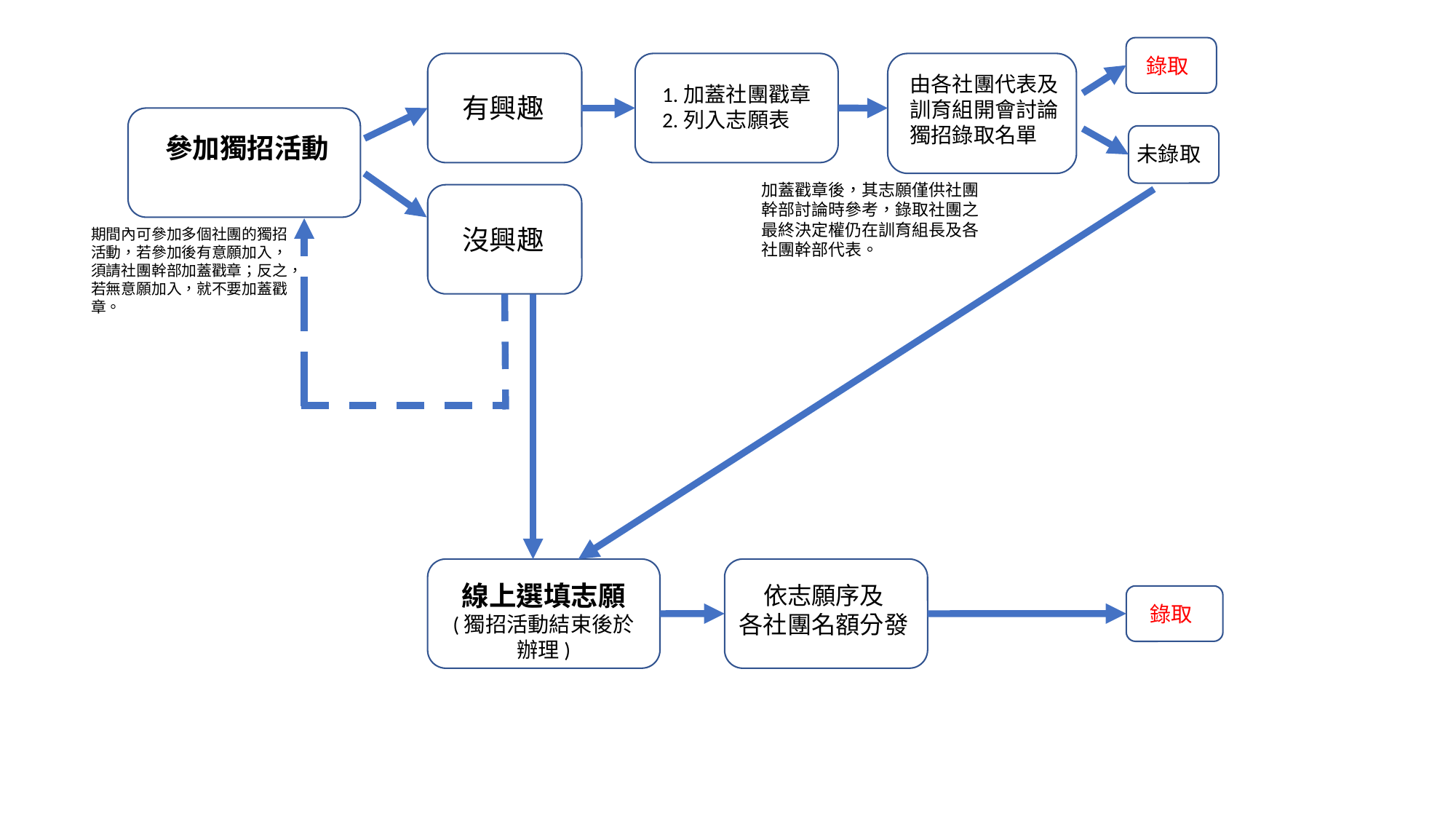

錄取

由各社團代表及訓育組開會討論獨招錄取名單
1.加蓋社團戳章
2.列入志願表
有興趣

參加獨招活動

未錄取
加蓋戳章後，其志願僅供社團幹部討論時參考，錄取社團之最終決定權仍在訓育組長及各社團幹部代表。

沒興趣
期間內可參加多個社團的獨招活動，若參加後有意願加入，須請社團幹部加蓋戳章；反之，若無意願加入，就不要加蓋戳章。

線上選填志願
(獨招活動結束後於辦理)
依志願序及
各社團名額分發

錄取